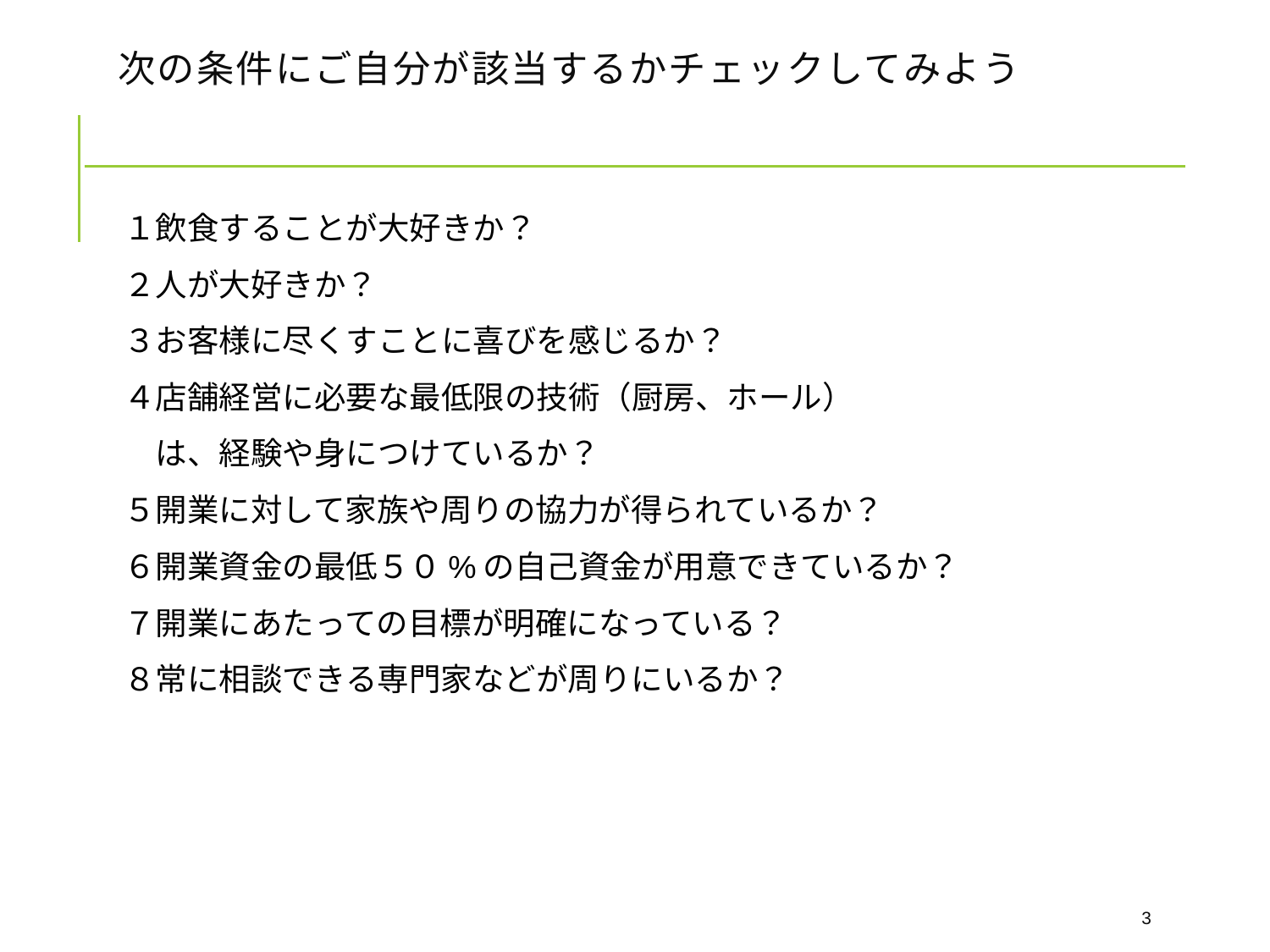

# 次の条件にご自分が該当するかチェックしてみよう
１飲食することが大好きか？
２人が大好きか？
３お客様に尽くすことに喜びを感じるか？
４店舗経営に必要な最低限の技術（厨房、ホール）
　は、経験や身につけているか？
５開業に対して家族や周りの協力が得られているか？
６開業資金の最低５０%の自己資金が用意できているか？
７開業にあたっての目標が明確になっている？
８常に相談できる専門家などが周りにいるか？

3